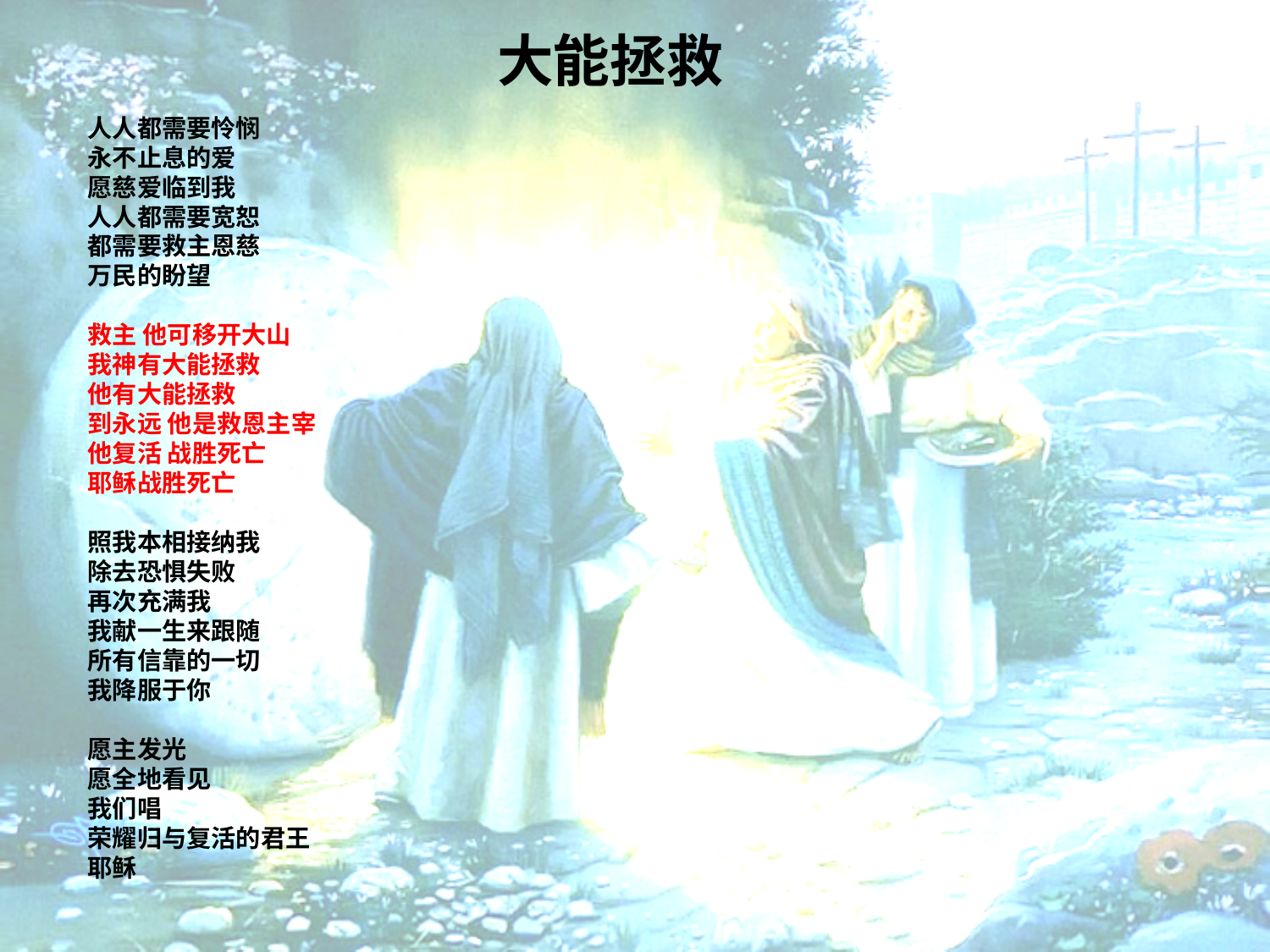

# 大能拯救
人人都需要怜悯
永不止息的爱
愿慈爱临到我
人人都需要宽恕
都需要救主恩慈
万民的盼望
救主 他可移开大山
我神有大能拯救
他有大能拯救
到永远 他是救恩主宰
他复活 战胜死亡
耶稣战胜死亡
照我本相接纳我
除去恐惧失败
再次充满我
我献一生来跟随
所有信靠的一切
我降服于你
愿主发光
愿全地看见
我们唱
荣耀归与复活的君王
耶稣